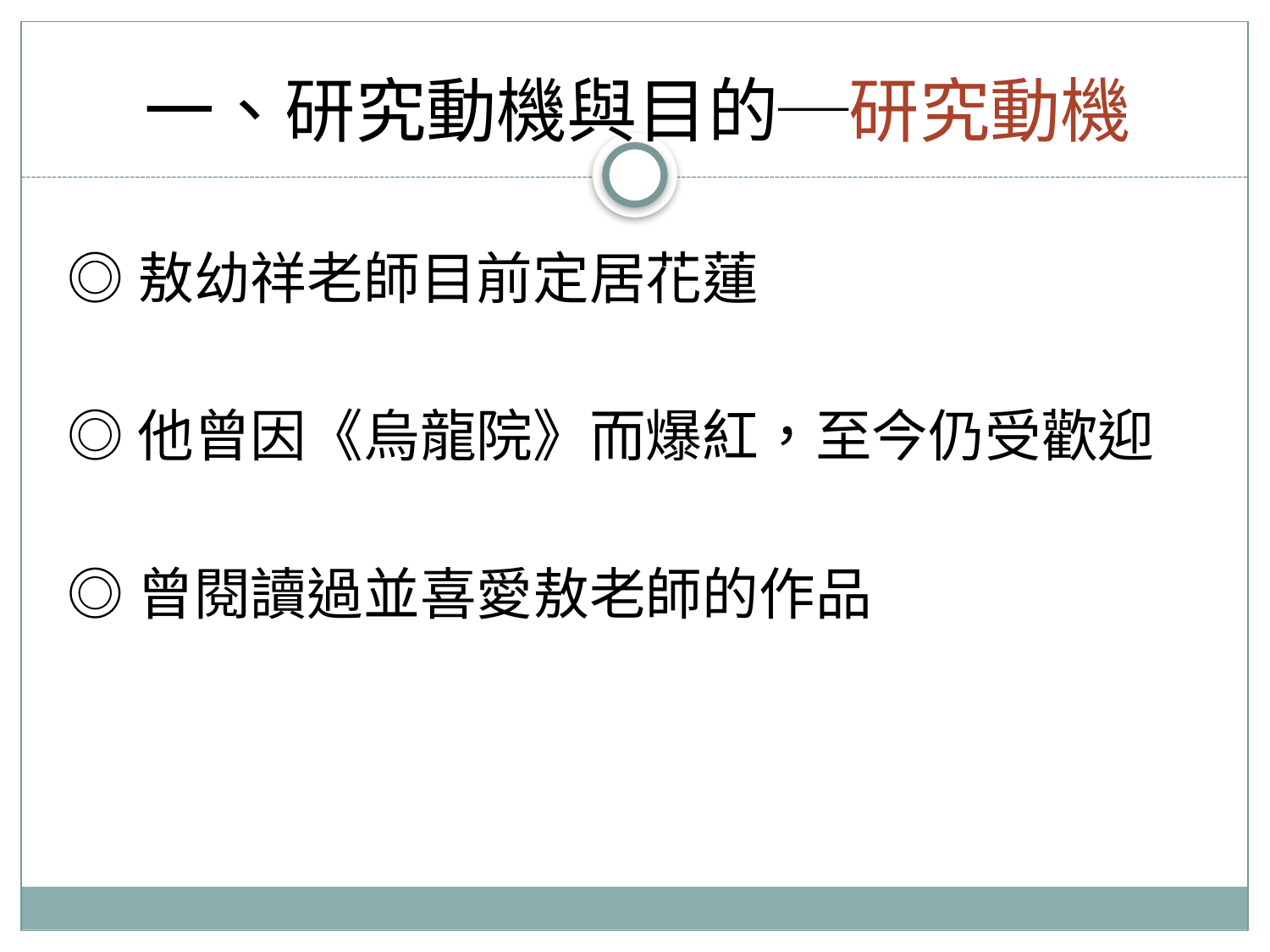

# 一、研究動機與目的─研究動機
◎敖幼祥老師目前定居花蓮

◎他曾因《烏龍院》而爆紅，至今仍受歡迎

◎曾閱讀過並喜愛敖老師的作品